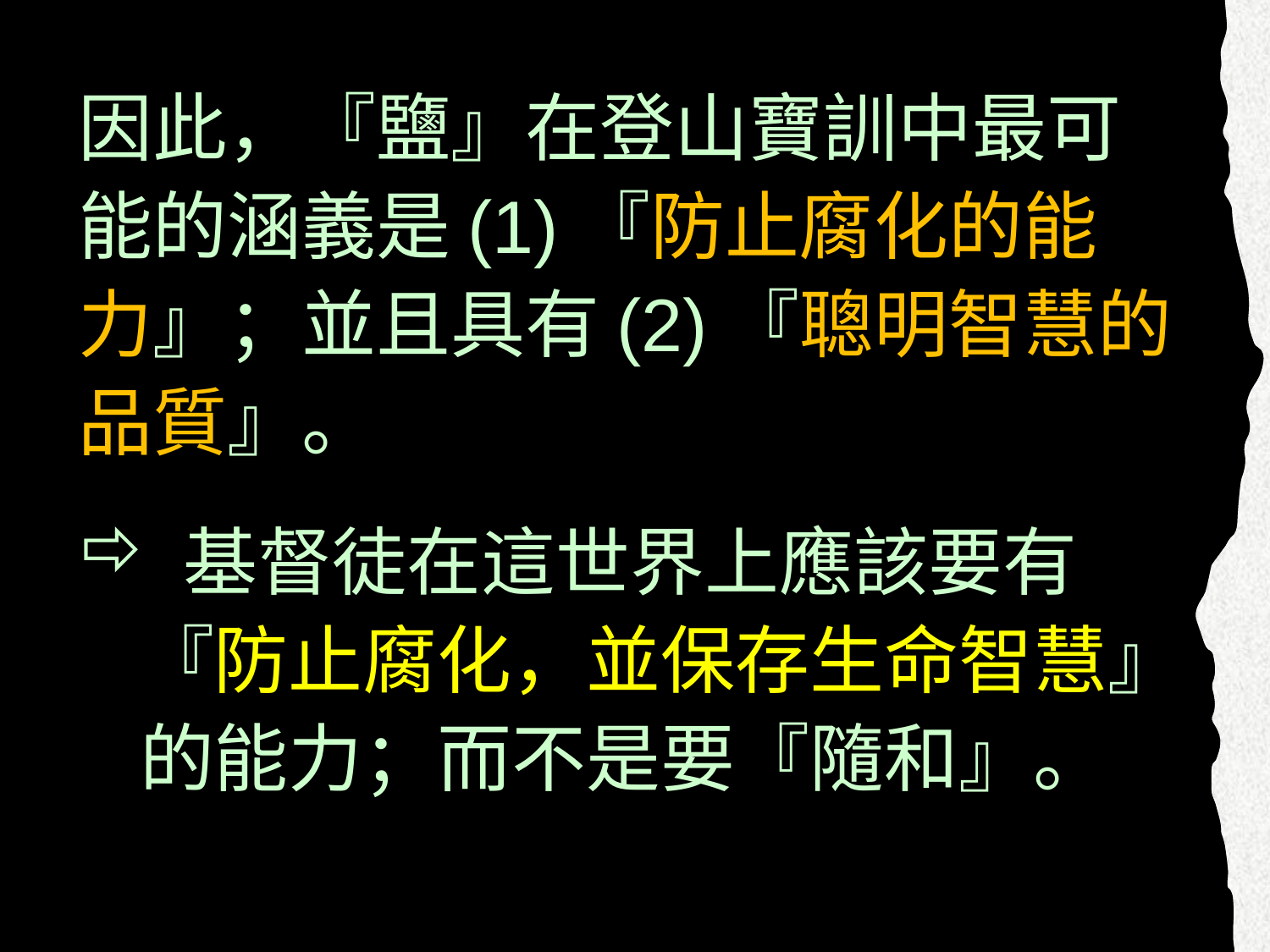

因此，『鹽』在登山寶訓中最可能的涵義是(1)『防止腐化的能力』；並且具有(2)『聰明智慧的品質』。
 基督徒在這世界上應該要有『防止腐化，並保存生命智慧』的能力；而不是要『隨和』。